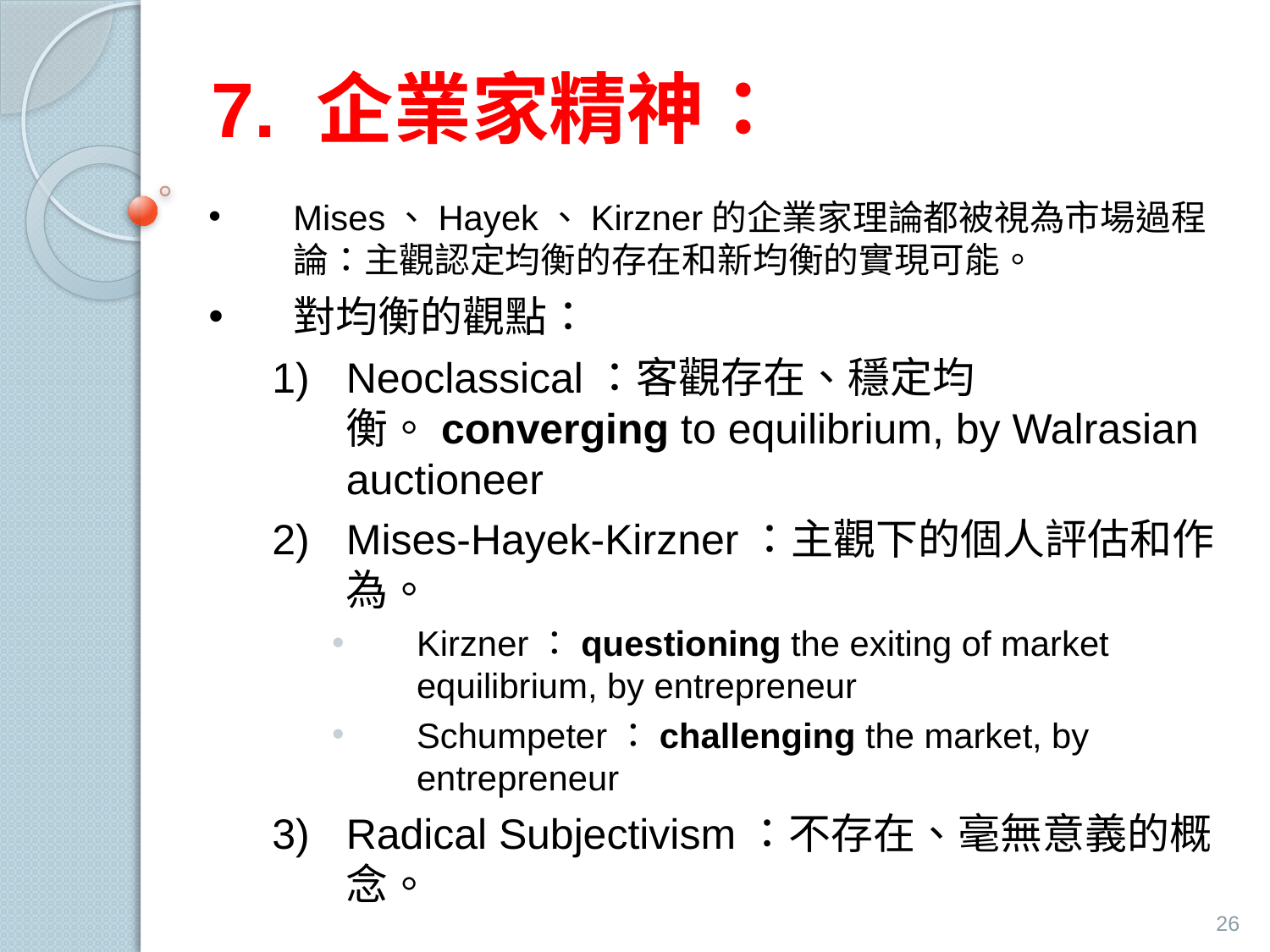

# 7. 企業家精神：
Mises、Hayek、Kirzner的企業家理論都被視為市場過程論：主觀認定均衡的存在和新均衡的實現可能。
對均衡的觀點：
Neoclassical：客觀存在、穩定均衡。converging to equilibrium, by Walrasian auctioneer
Mises-Hayek-Kirzner：主觀下的個人評估和作為。
Kirzner：questioning the exiting of market equilibrium, by entrepreneur
Schumpeter：challenging the market, by entrepreneur
Radical Subjectivism：不存在、毫無意義的概念。
26